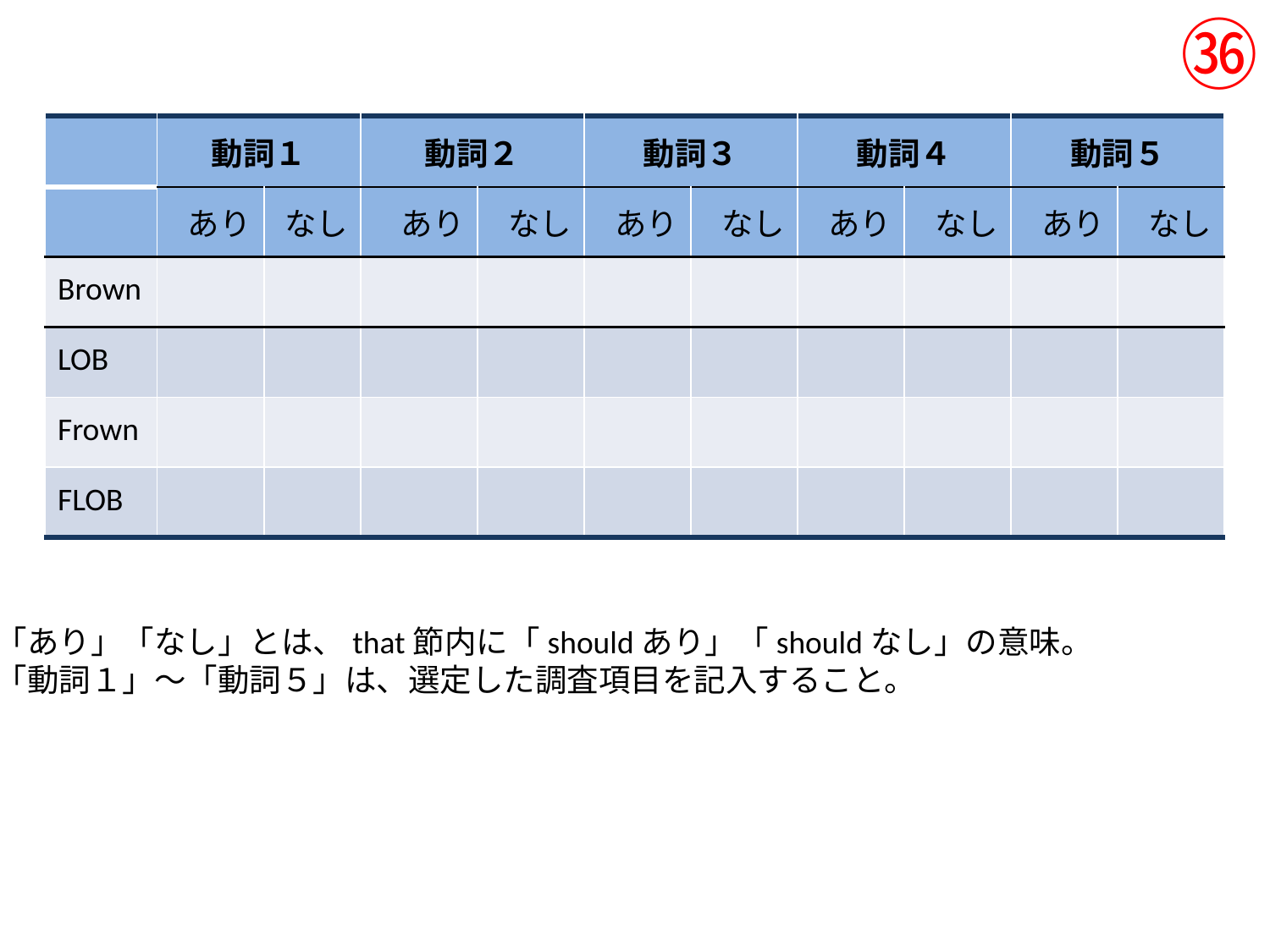

㊱
|  | 動詞１ |  | 動詞２ |  | 動詞３ |  | 動詞４ |  | 動詞５ |  |
| --- | --- | --- | --- | --- | --- | --- | --- | --- | --- | --- |
|  | あり | なし | あり | なし | あり | なし | あり | なし | あり | なし |
| Brown |  |  |  |  |  |  |  |  |  |  |
| LOB |  |  |  |  |  |  |  |  |  |  |
| Frown |  |  |  |  |  |  |  |  |  |  |
| FLOB |  |  |  |  |  |  |  |  |  |  |
※「あり」「なし」とは、that節内に「shouldあり」「shouldなし」の意味。
※「動詞１」～「動詞５」は、選定した調査項目を記入すること。